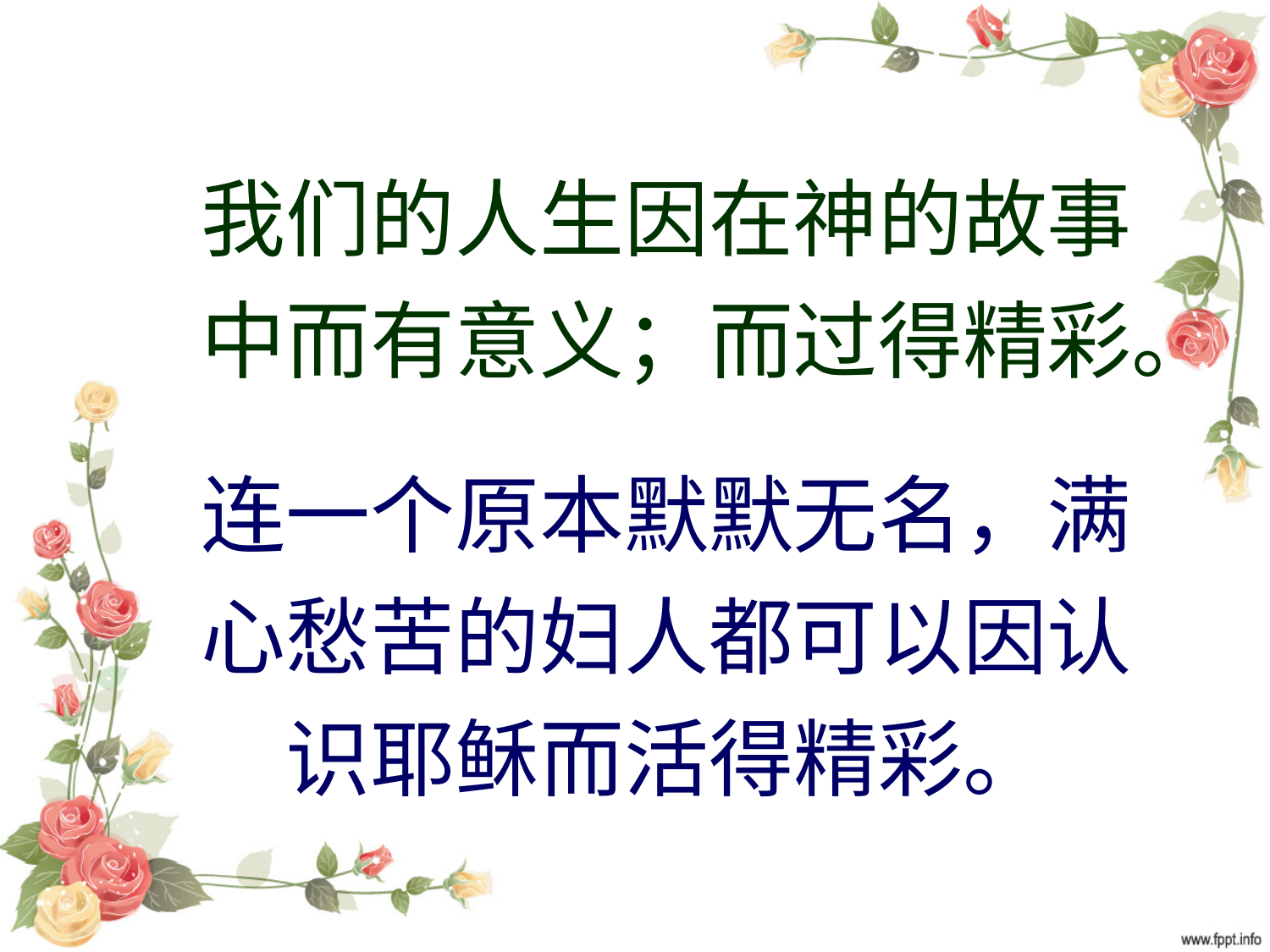

我们的人生因在神的故事中而有意义；而过得精彩。
连一个原本默默无名，满心愁苦的妇人都可以因认识耶稣而活得精彩。